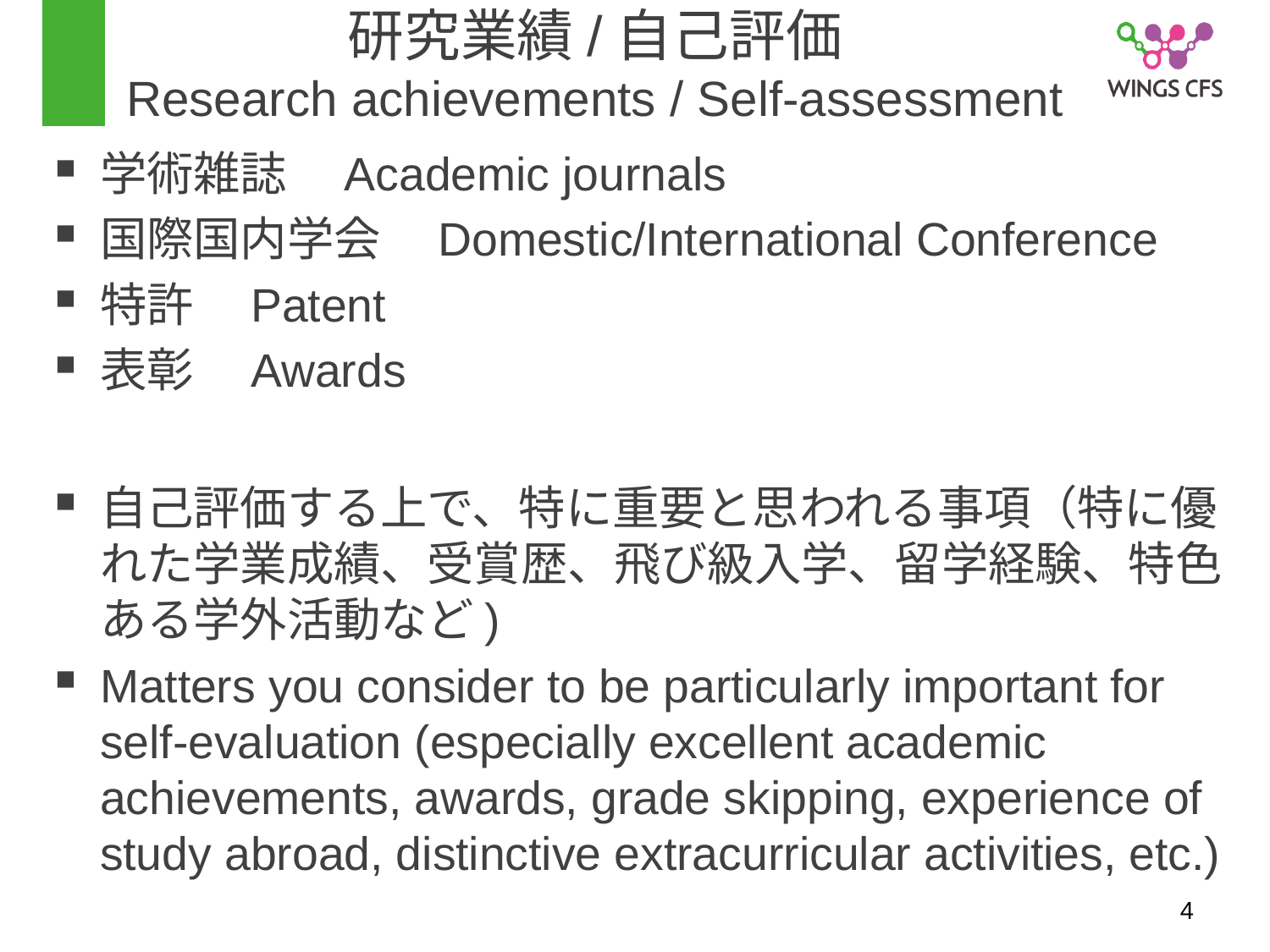

# 研究業績/自己評価 Research achievements / Self-assessment
学術雑誌　Academic journals
国際国内学会　Domestic/International Conference
特許　Patent
表彰　Awards

自己評価する上で、特に重要と思われる事項（特に優れた学業成績、受賞歴、飛び級入学、留学経験、特色ある学外活動など)
Matters you consider to be particularly important for self-evaluation (especially excellent academic achievements, awards, grade skipping, experience of study abroad, distinctive extracurricular activities, etc.)

4